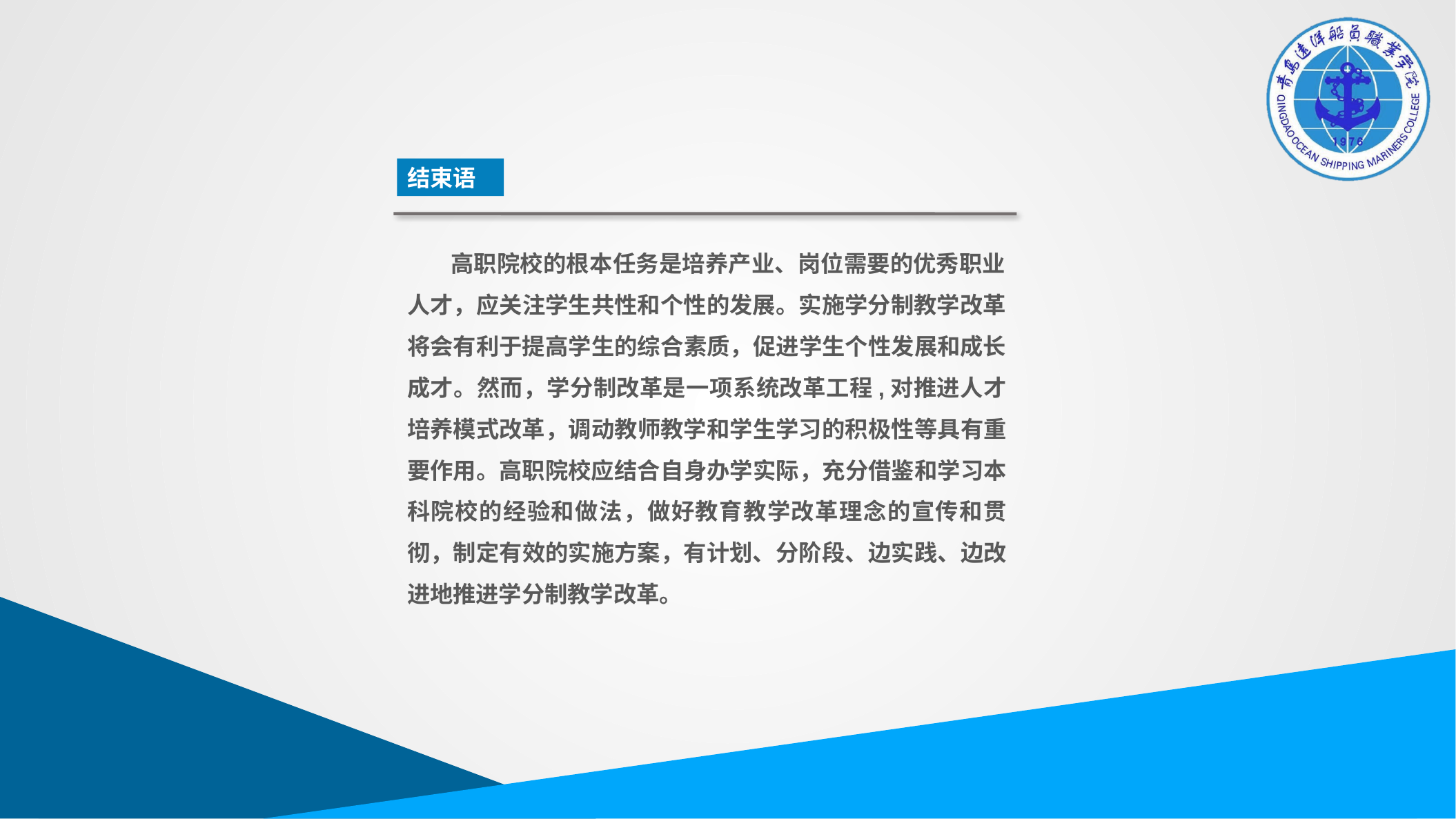

结束语

       高职院校的根本任务是培养产业、岗位需要的优秀职业人才，应关注学生共性和个性的发展。实施学分制教学改革将会有利于提高学生的综合素质，促进学生个性发展和成长成才。然而，学分制改革是一项系统改革工程,对推进人才培养模式改革，调动教师教学和学生学习的积极性等具有重要作用。高职院校应结合自身办学实际，充分借鉴和学习本科院校的经验和做法，做好教育教学改革理念的宣传和贯彻，制定有效的实施方案，有计划、分阶段、边实践、边改进地推进学分制教学改革。